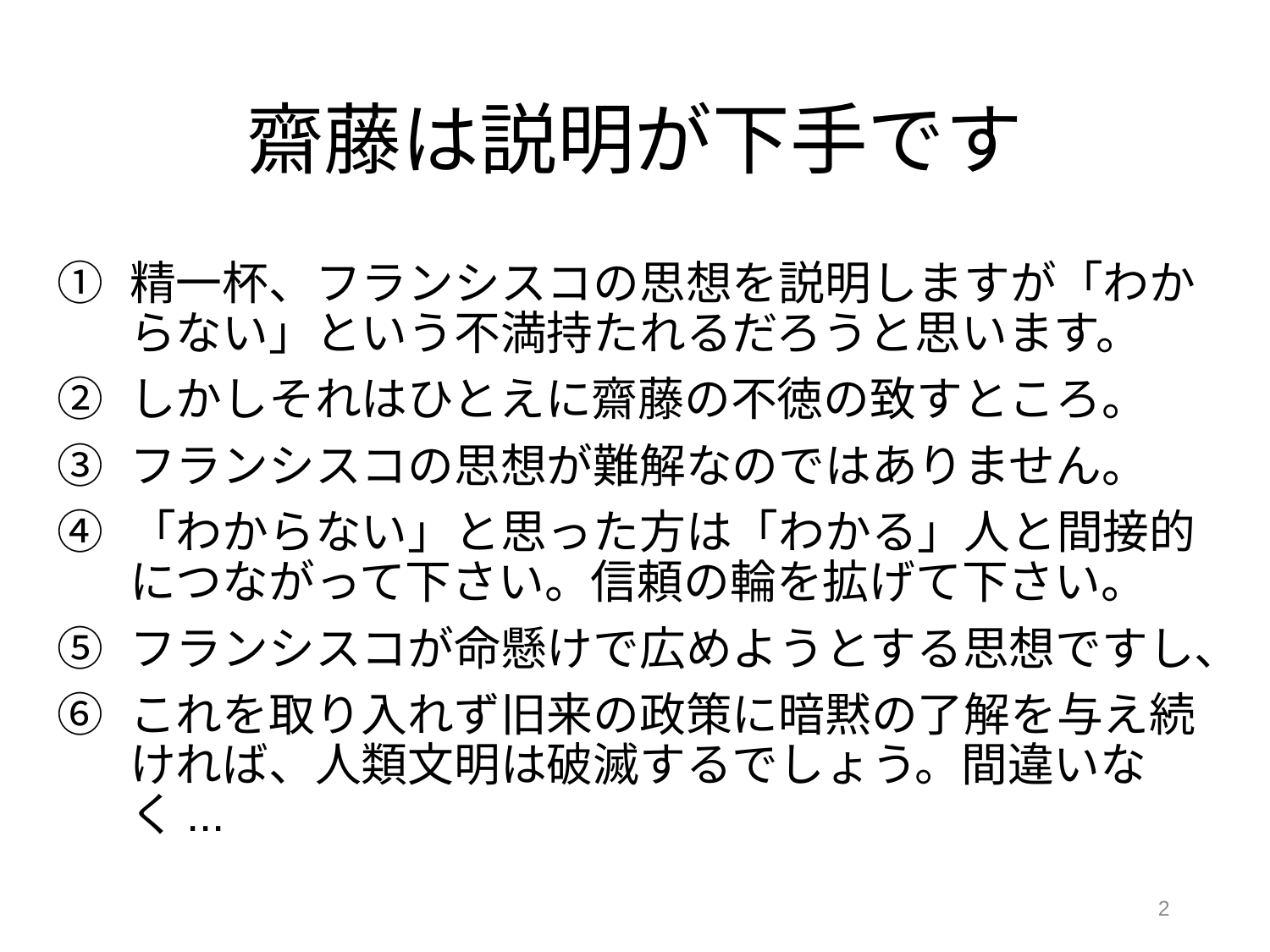

# 齋藤は説明が下手です
精一杯、フランシスコの思想を説明しますが「わからない」という不満持たれるだろうと思います。
しかしそれはひとえに齋藤の不徳の致すところ。
フランシスコの思想が難解なのではありません。
「わからない」と思った方は「わかる」人と間接的につながって下さい。信頼の輪を拡げて下さい。
フランシスコが命懸けで広めようとする思想ですし、
これを取り入れず旧来の政策に暗黙の了解を与え続ければ、人類文明は破滅するでしょう。間違いなく...

2